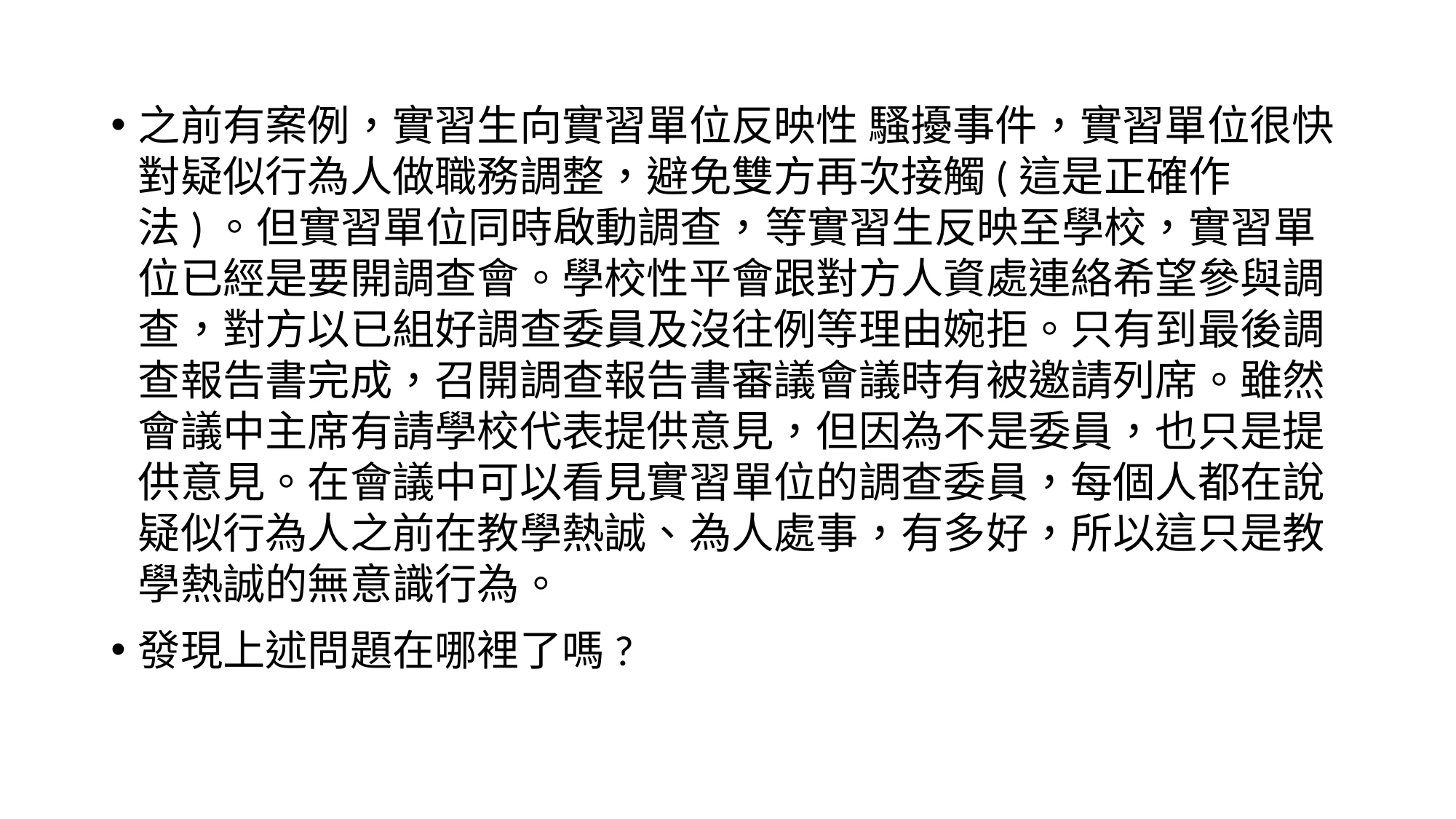

之前有案例，實習生向實習單位反映性 騷擾事件，實習單位很快對疑似行為人做職務調整，避免雙方再次接觸(這是正確作法)。但實習單位同時啟動調查，等實習生反映至學校，實習單位已經是要開調查會。學校性平會跟對方人資處連絡希望參與調查，對方以已組好調查委員及沒往例等理由婉拒。只有到最後調查報告書完成，召開調查報告書審議會議時有被邀請列席。雖然會議中主席有請學校代表提供意見，但因為不是委員，也只是提供意見。在會議中可以看見實習單位的調查委員，每個人都在說疑似行為人之前在教學熱誠、為人處事，有多好，所以這只是教學熱誠的無意識行為。
發現上述問題在哪裡了嗎?